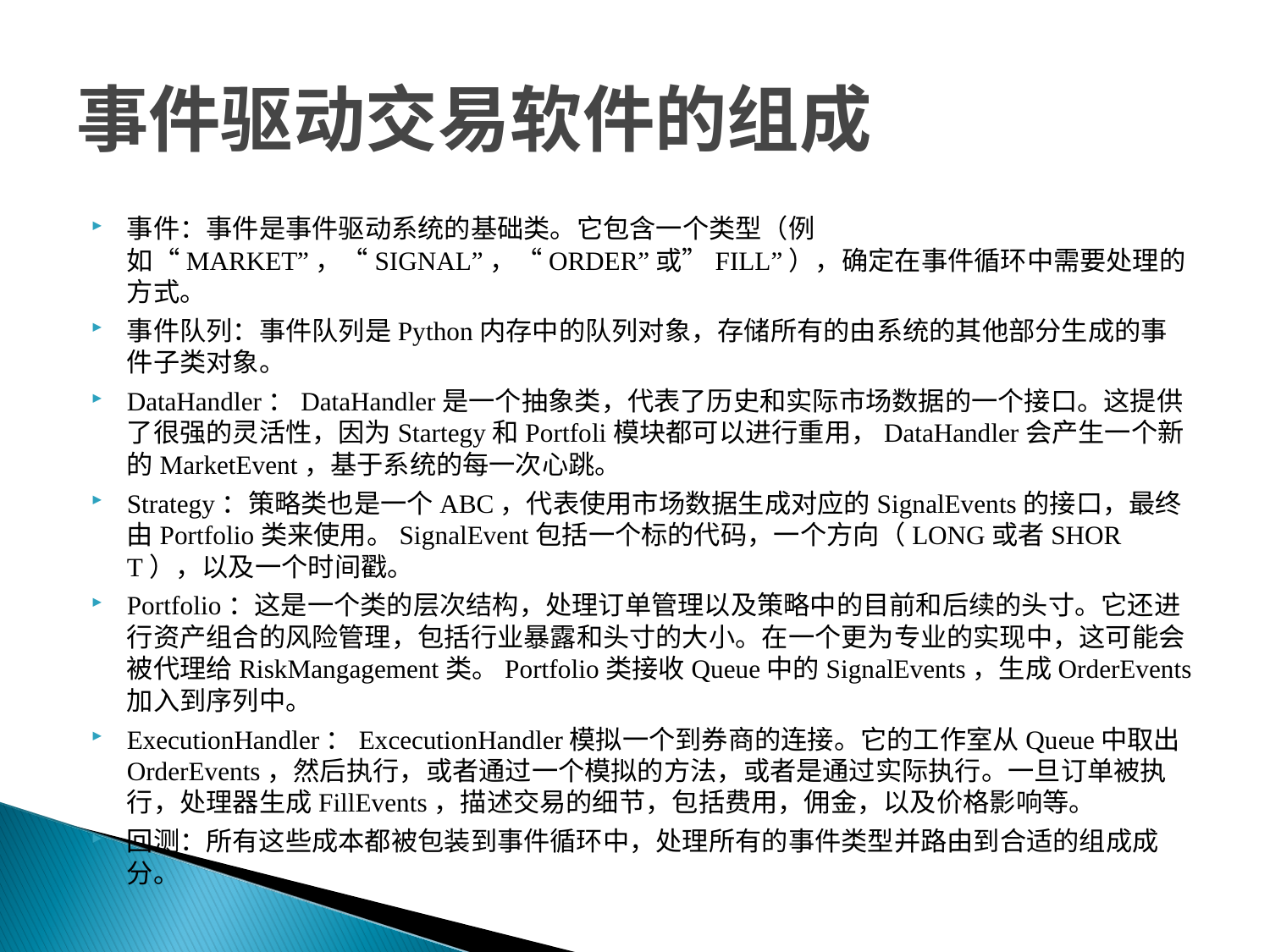

# 事件驱动交易软件的组成
事件：事件是事件驱动系统的基础类。它包含一个类型（例如“MARKET”，“SIGNAL”，“ORDER”或”FILL”），确定在事件循环中需要处理的方式。
事件队列：事件队列是Python内存中的队列对象，存储所有的由系统的其他部分生成的事件子类对象。
DataHandler：DataHandler是一个抽象类，代表了历史和实际市场数据的一个接口。这提供了很强的灵活性，因为Startegy和Portfoli模块都可以进行重用，DataHandler会产生一个新的MarketEvent，基于系统的每一次心跳。
Strategy：策略类也是一个ABC，代表使用市场数据生成对应的SignalEvents的接口，最终由Portfolio类来使用。SignalEvent包括一个标的代码，一个方向（LONG或者SHORT），以及一个时间戳。
Portfolio：这是一个类的层次结构，处理订单管理以及策略中的目前和后续的头寸。它还进行资产组合的风险管理，包括行业暴露和头寸的大小。在一个更为专业的实现中，这可能会被代理给RiskMangagement类。Portfolio类接收Queue中的SignalEvents，生成OrderEvents加入到序列中。
ExecutionHandler：ExcecutionHandler模拟一个到券商的连接。它的工作室从Queue中取出OrderEvents，然后执行，或者通过一个模拟的方法，或者是通过实际执行。一旦订单被执行，处理器生成FillEvents，描述交易的细节，包括费用，佣金，以及价格影响等。
回测：所有这些成本都被包装到事件循环中，处理所有的事件类型并路由到合适的组成成分。